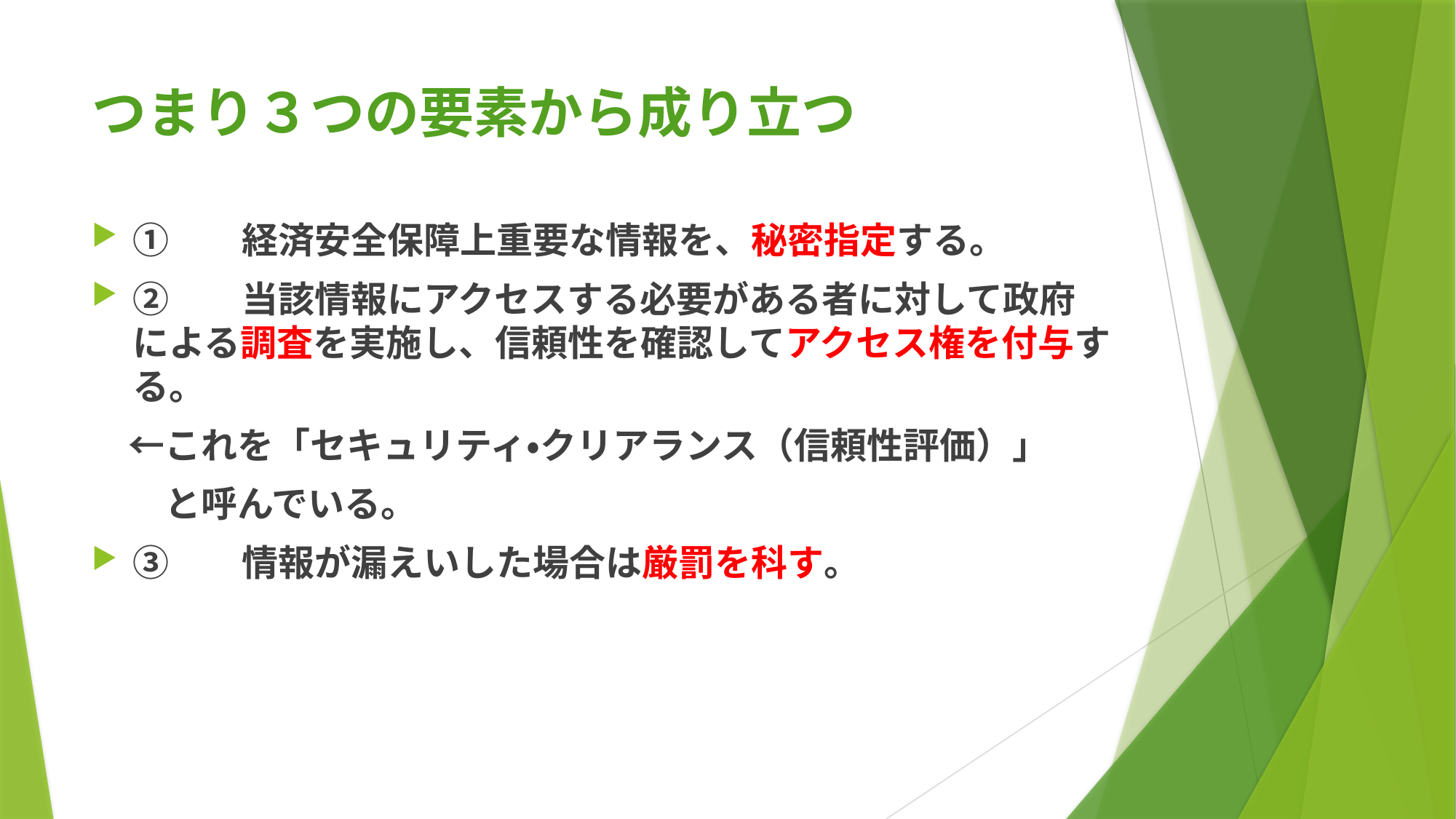

# つまり３つの要素から成り立つ
①	経済安全保障上重要な情報を、秘密指定する。
②	当該情報にアクセスする必要がある者に対して政府による調査を実施し、信頼性を確認してアクセス権を付与する。
　←これを「セキュリティ・クリアランス（信頼性評価）」
　　と呼んでいる。
③	情報が漏えいした場合は厳罰を科す。
20